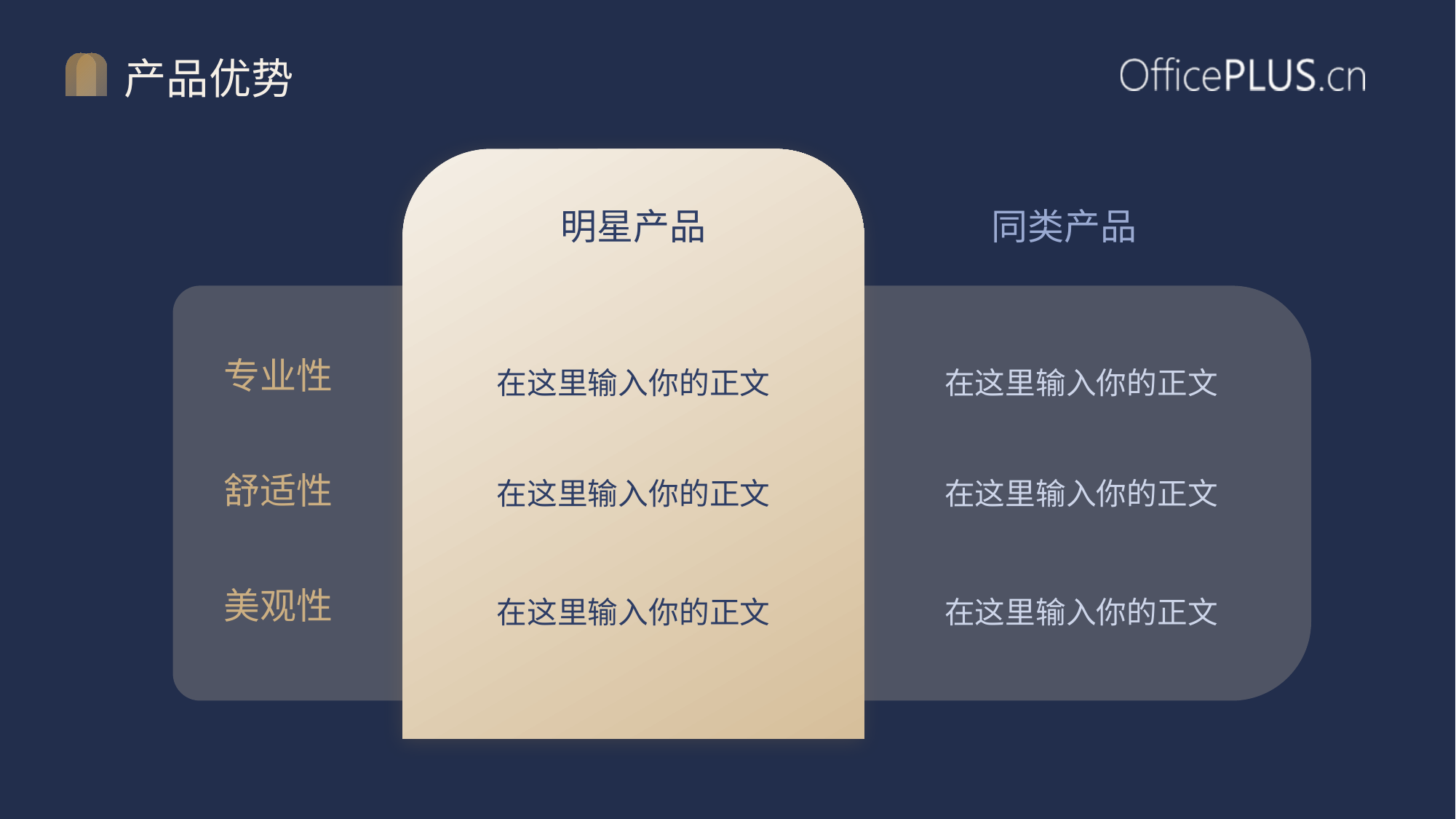

# 产品优势

明星产品
同类产品
专业性
在这里输入你的正文
在这里输入你的正文
在这里输入你的正文
在这里输入你的正文
舒适性
在这里输入你的正文
在这里输入你的正文
美观性